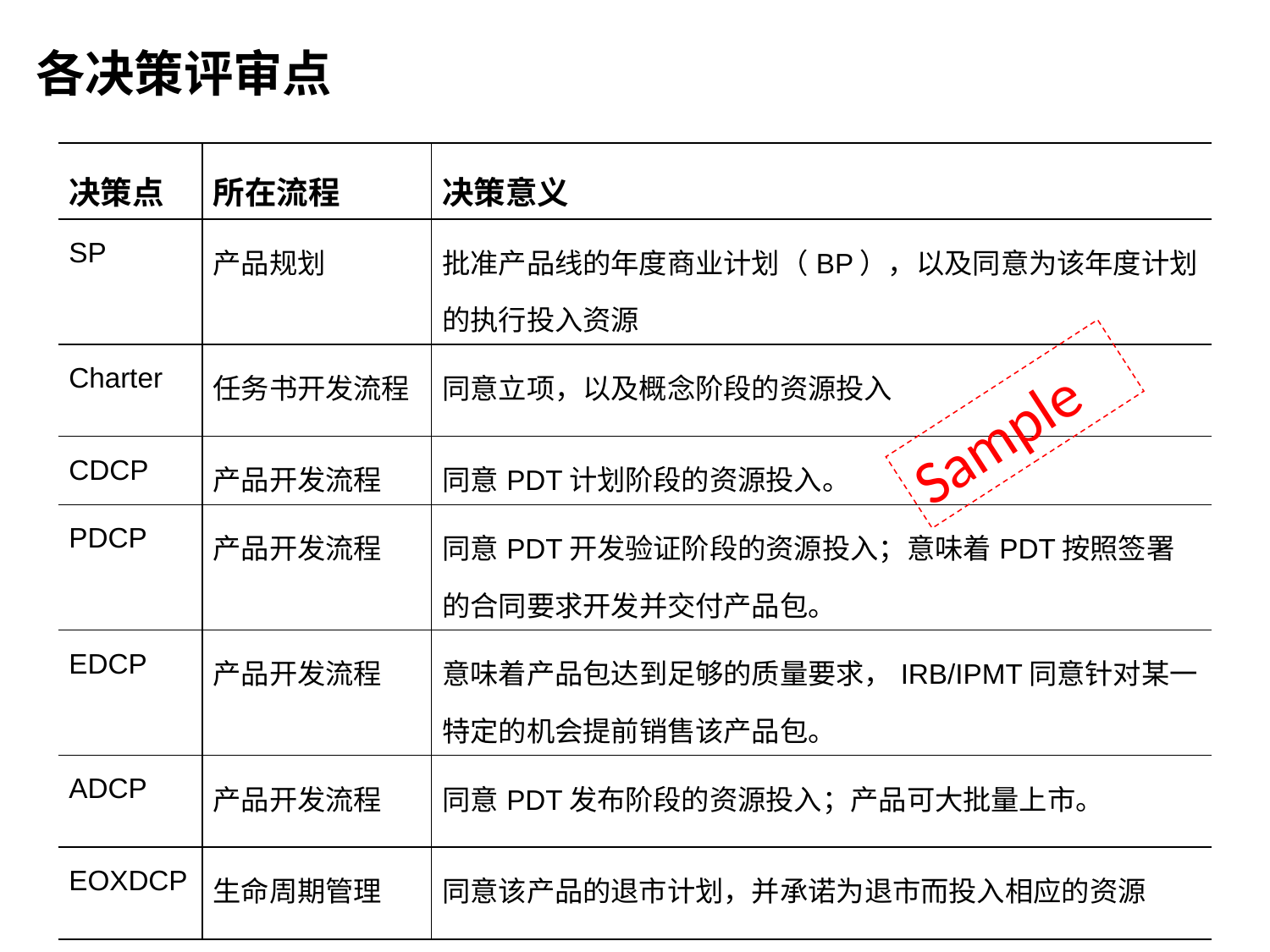

各决策评审点
| 决策点 | 所在流程 | 决策意义 |
| --- | --- | --- |
| SP | 产品规划 | 批准产品线的年度商业计划（BP），以及同意为该年度计划的执行投入资源 |
| Charter | 任务书开发流程 | 同意立项，以及概念阶段的资源投入 |
| CDCP | 产品开发流程 | 同意PDT计划阶段的资源投入。 |
| PDCP | 产品开发流程 | 同意PDT开发验证阶段的资源投入；意味着PDT按照签署的合同要求开发并交付产品包。 |
| EDCP | 产品开发流程 | 意味着产品包达到足够的质量要求，IRB/IPMT同意针对某一特定的机会提前销售该产品包。 |
| ADCP | 产品开发流程 | 同意PDT发布阶段的资源投入；产品可大批量上市。 |
| EOXDCP | 生命周期管理 | 同意该产品的退市计划，并承诺为退市而投入相应的资源 |
Sample
88
88